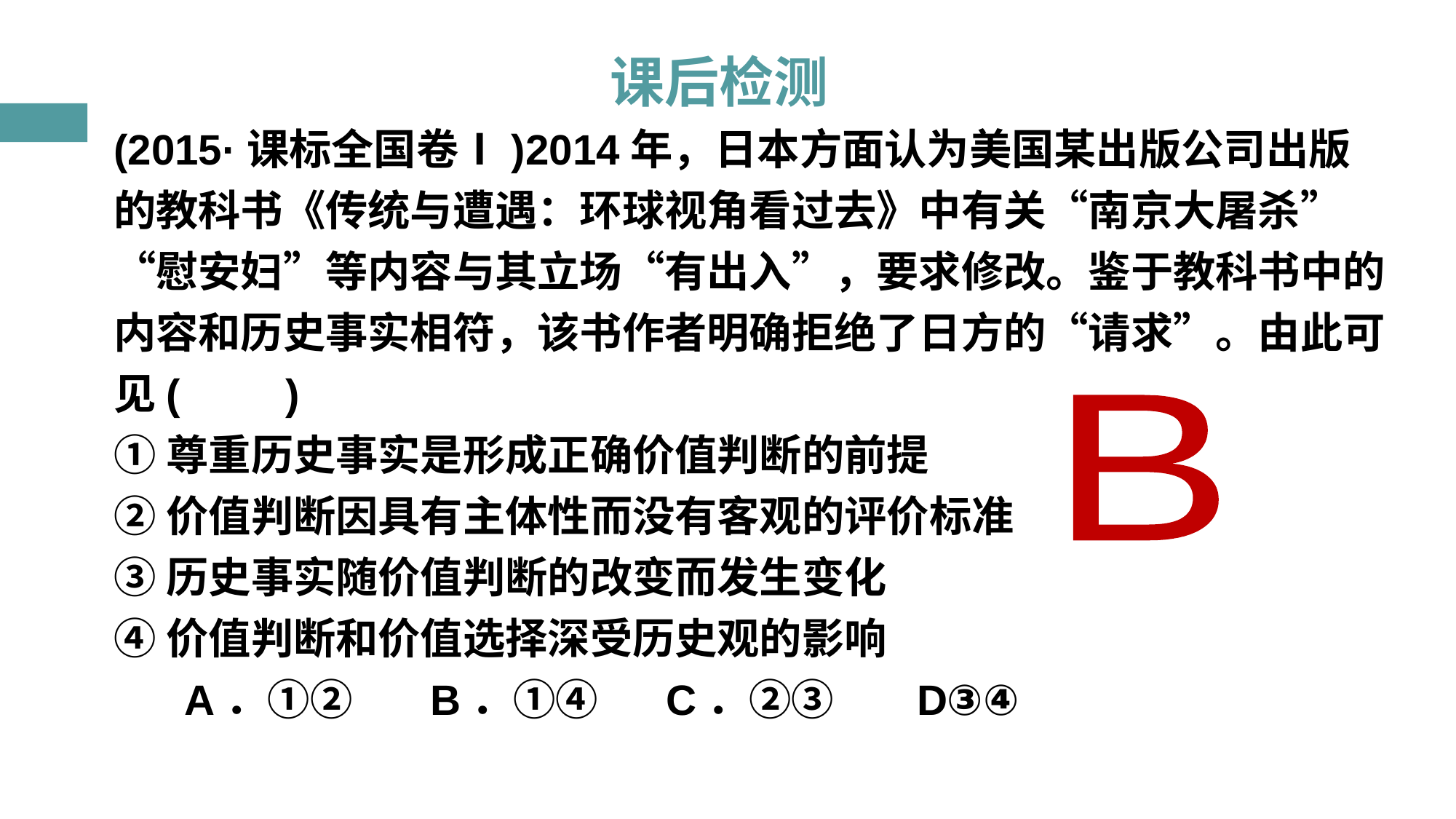

# 课后检测
(2015·课标全国卷Ⅰ)2014年，日本方面认为美国某出版公司出版的教科书《传统与遭遇：环球视角看过去》中有关“南京大屠杀”“慰安妇”等内容与其立场“有出入”，要求修改。鉴于教科书中的内容和历史事实相符，该书作者明确拒绝了日方的“请求”。由此可见(　　)
①尊重历史事实是形成正确价值判断的前提
②价值判断因具有主体性而没有客观的评价标准
③历史事实随价值判断的改变而发生变化
④价值判断和价值选择深受历史观的影响
      A．①②       B．①④      C．②③  	   D③④
B